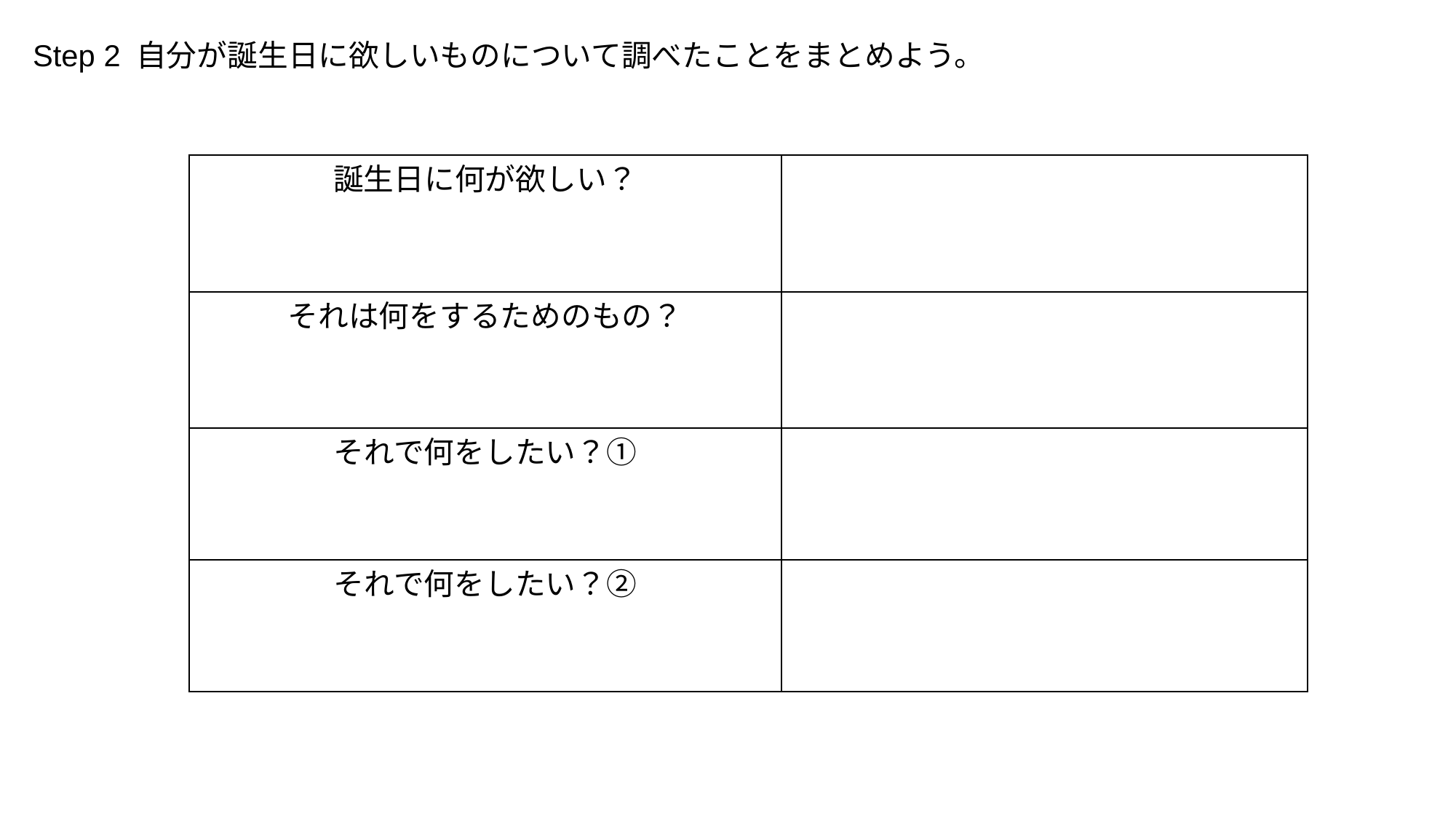

Step 2 自分が誕生日に欲しいものについて調べたことをまとめよう。

| 誕生日に何が欲しい？ |  |
| --- | --- |
| それは何をするためのもの？ |  |
| それで何をしたい？① |  |
| それで何をしたい？② |  |